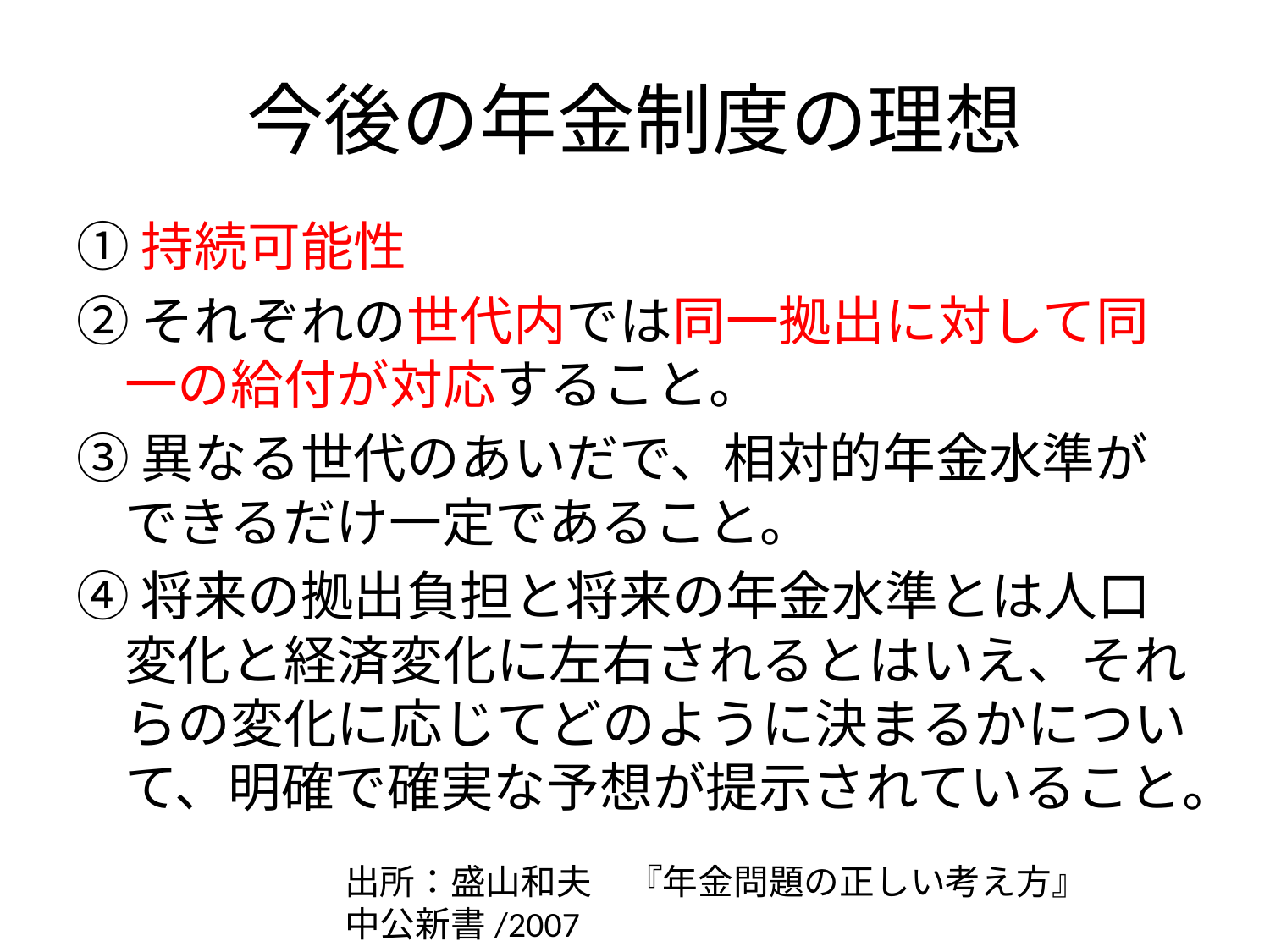

# 今後の年金制度の理想
①持続可能性
②それぞれの世代内では同一拠出に対して同一の給付が対応すること。
③異なる世代のあいだで、相対的年金水準ができるだけ一定であること。
④将来の拠出負担と将来の年金水準とは人口変化と経済変化に左右されるとはいえ、それらの変化に応じてどのように決まるかについて、明確で確実な予想が提示されていること。
出所：盛山和夫　『年金問題の正しい考え方』　中公新書/2007